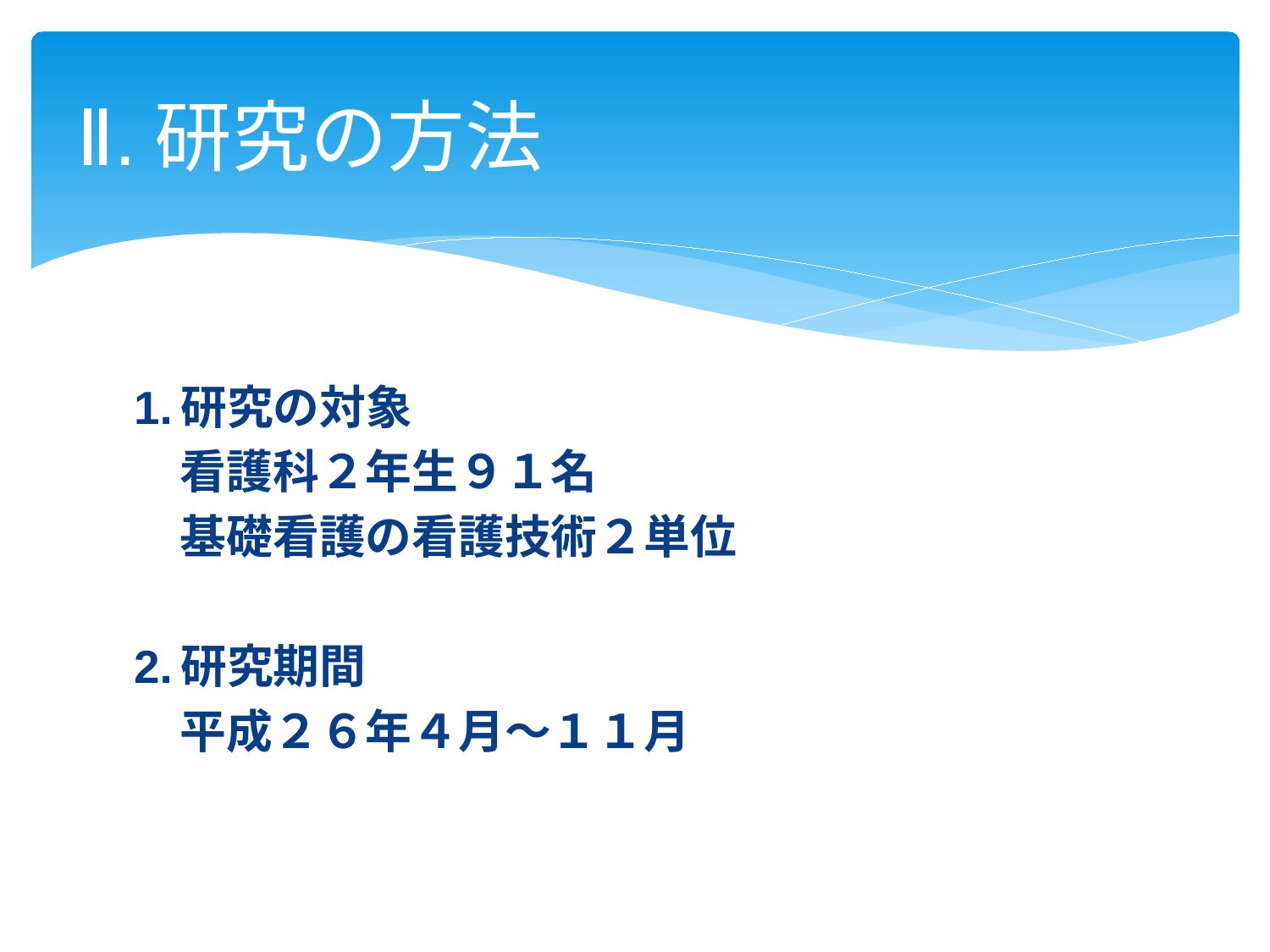

# Ⅱ.研究の方法
1.研究の対象
　看護科２年生９１名
　基礎看護の看護技術２単位

2.研究期間
　平成２６年４月～１１月